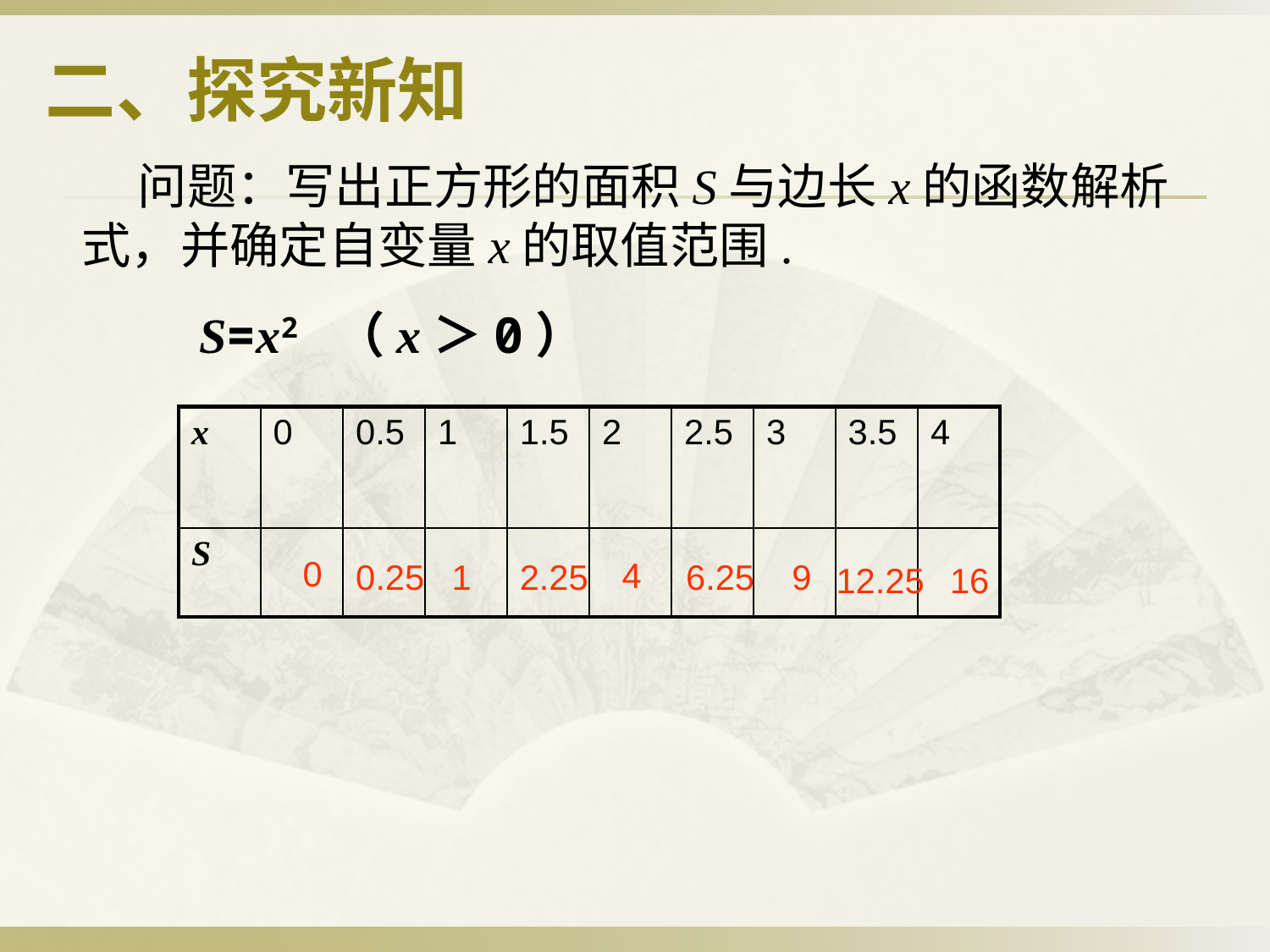

二、探究新知
    问题：写出正方形的面积S与边长x的函数解析式，并确定自变量x的取值范围.
S=x2
（x＞0）
| x | 0 | 0.5 | 1 | 1.5 | 2 | 2.5 | 3 | 3.5 | 4 |
| --- | --- | --- | --- | --- | --- | --- | --- | --- | --- |
| S |  |  |  |  |  |  |  |  |  |
0
4
0.25
1
2.25
6.25
9
12.25
16